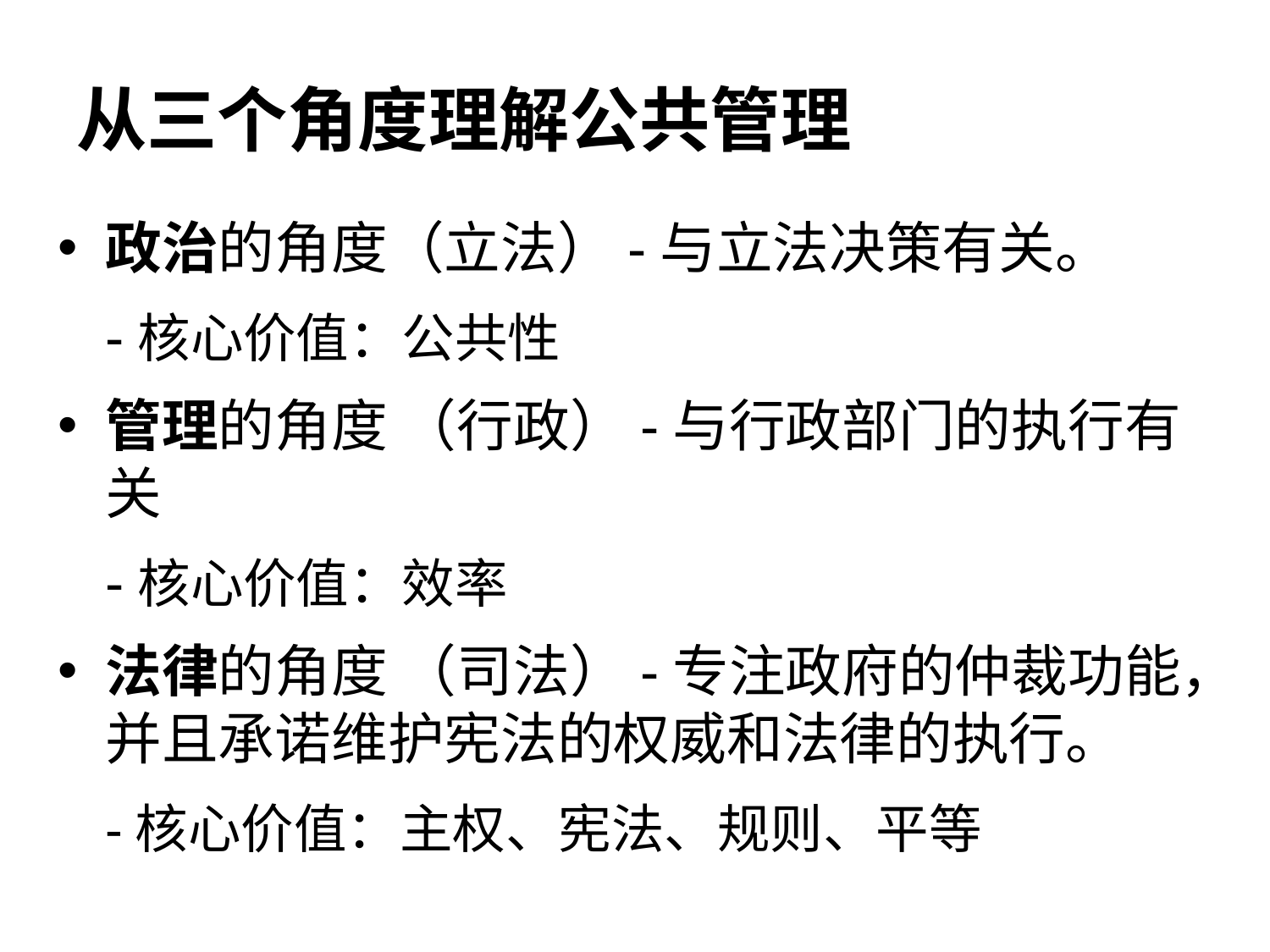

从三个角度理解公共管理
政治的角度（立法）-与立法决策有关。
	-核心价值：公共性
管理的角度 （行政）-与行政部门的执行有关
	-核心价值：效率
法律的角度 （司法）-专注政府的仲裁功能，并且承诺维护宪法的权威和法律的执行。
	-核心价值：主权、宪法、规则、平等